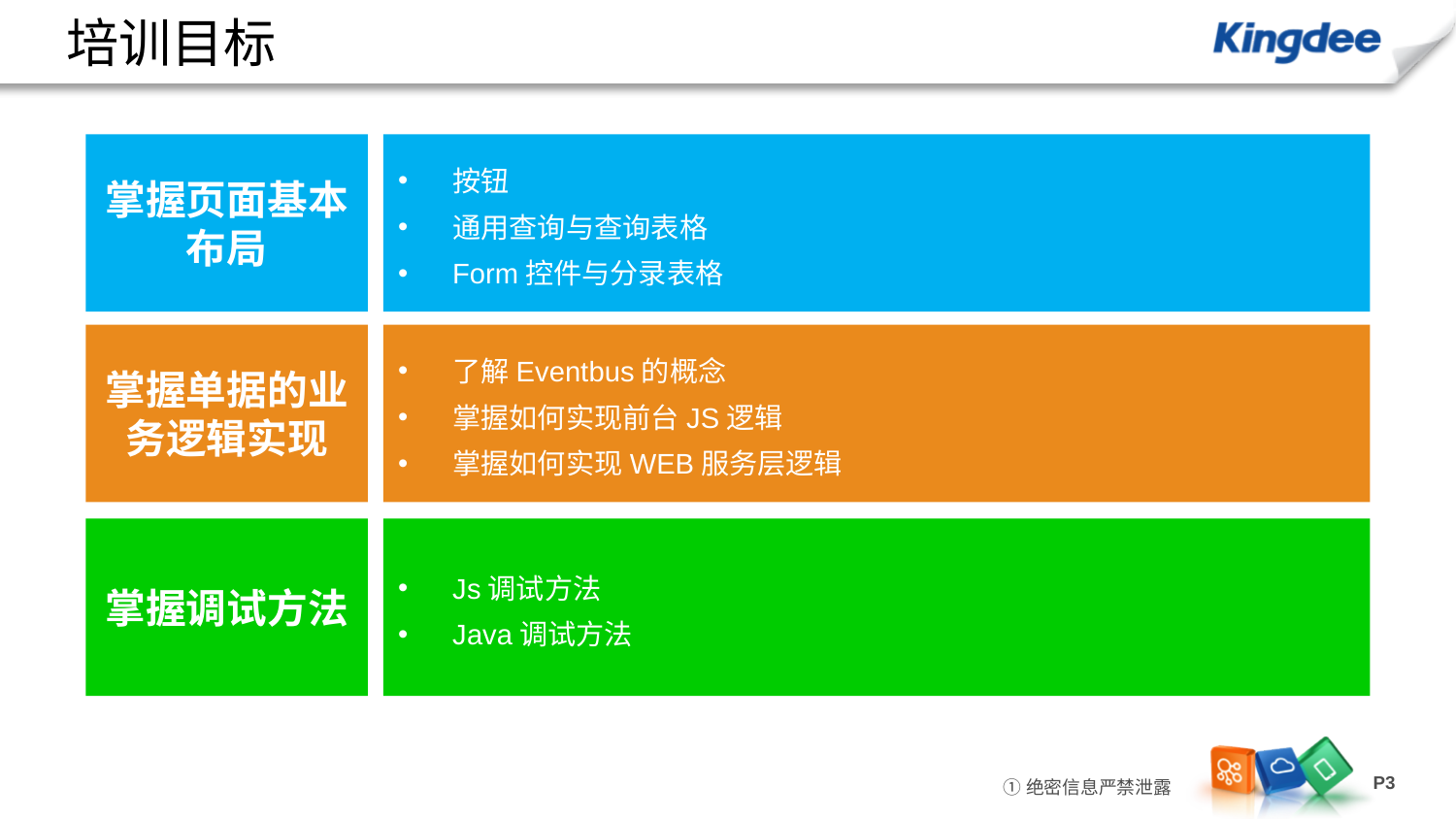

# 培训目标六大增长动力：财务共享推广策略
掌握页面基本布局
按钮
通用查询与查询表格
Form控件与分录表格
掌握单据的业务逻辑实现
了解Eventbus的概念
掌握如何实现前台JS逻辑
掌握如何实现WEB服务层逻辑
掌握调试方法
Js调试方法
Java调试方法